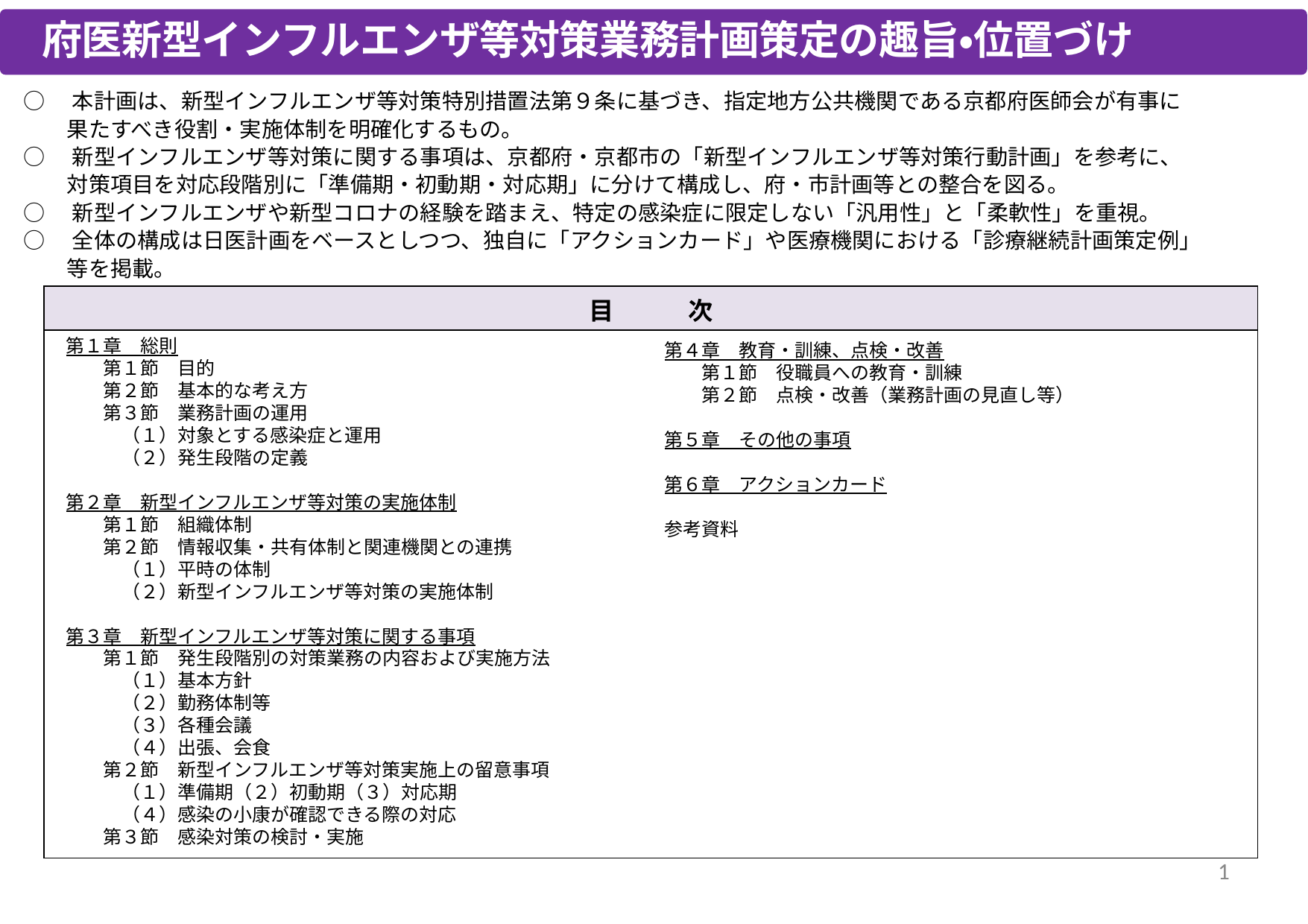

# 府医新型インフルエンザ等対策業務計画策定の趣旨・位置づけ
○　本計画は、新型インフルエンザ等対策特別措置法第９条に基づき、指定地方公共機関である京都府医師会が有事に
　　果たすべき役割・実施体制を明確化するもの。
○　新型インフルエンザ等対策に関する事項は、京都府・京都市の「新型インフルエンザ等対策行動計画」を参考に、
　　対策項目を対応段階別に「準備期・初動期・対応期」に分けて構成し、府・市計画等との整合を図る。
○　新型インフルエンザや新型コロナの経験を踏まえ、特定の感染症に限定しない「汎用性」と「柔軟性」を重視。
○　全体の構成は日医計画をベースとしつつ、独自に「アクションカード」や医療機関における「診療継続計画策定例」
　　等を掲載。
| 目　　　次 |
| --- |
|  |
第１章　総則
　　第１節　目的
　　第２節　基本的な考え方
　　第３節　業務計画の運用
　　　（１）対象とする感染症と運用
　　　（２）発生段階の定義

第２章　新型インフルエンザ等対策の実施体制
　　第１節　組織体制
　　第２節　情報収集・共有体制と関連機関との連携
　　　（１）平時の体制
　　　（２）新型インフルエンザ等対策の実施体制

第３章　新型インフルエンザ等対策に関する事項
　　第１節　発生段階別の対策業務の内容および実施方法
　　　（１）基本方針
　　　（２）勤務体制等
　　　（３）各種会議
　　　（４）出張、会食
　　第２節　新型インフルエンザ等対策実施上の留意事項
　　　（１）準備期（２）初動期（３）対応期
　　　（４）感染の小康が確認できる際の対応
　　第３節　感染対策の検討・実施

第４章　教育・訓練、点検・改善
　　第１節　役職員への教育・訓練
　　第２節　点検・改善（業務計画の見直し等）

第５章　その他の事項

第６章　アクションカード

参考資料

1